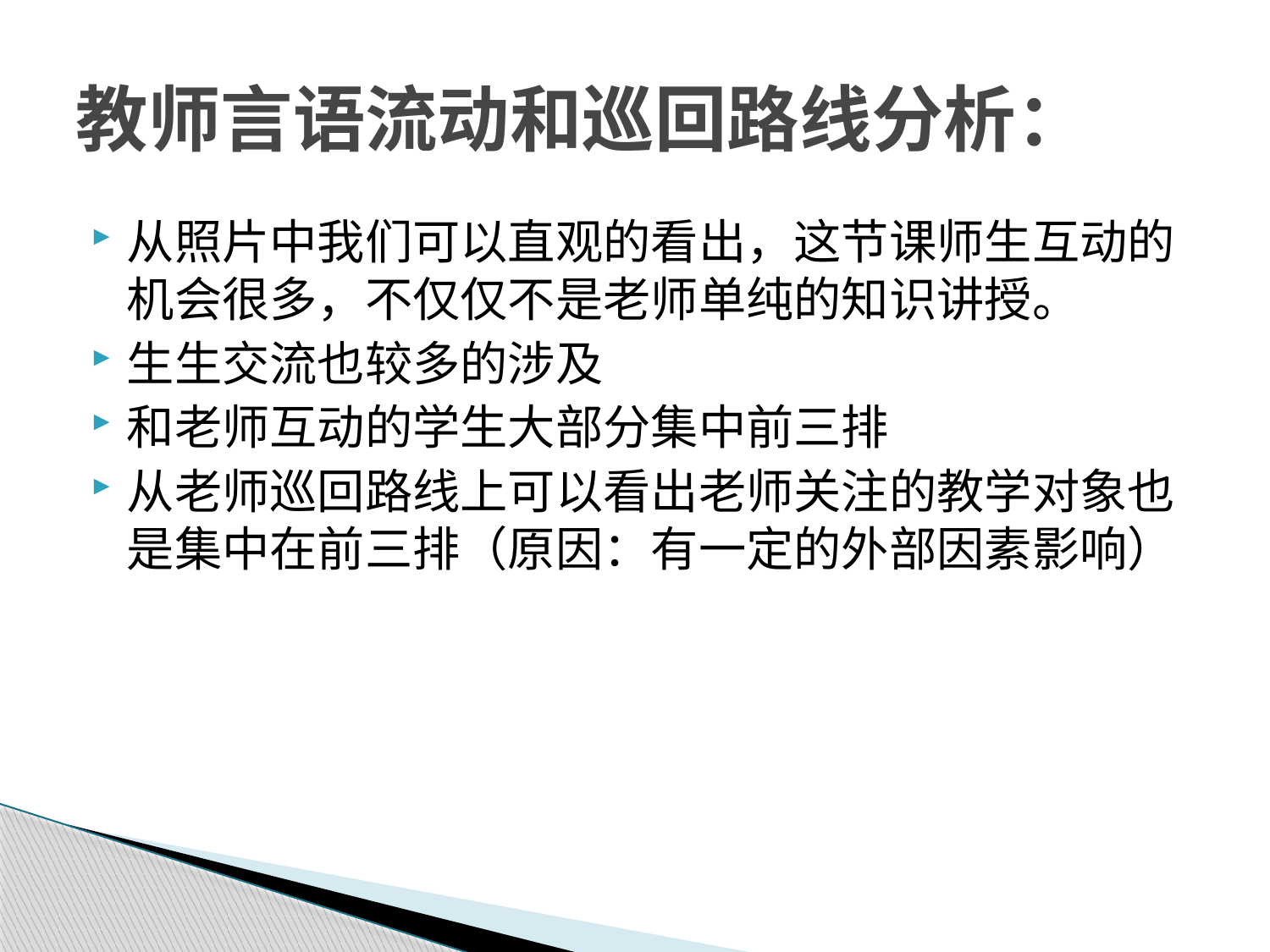

# 教师言语流动和巡回路线分析：
从照片中我们可以直观的看出，这节课师生互动的机会很多，不仅仅不是老师单纯的知识讲授。
生生交流也较多的涉及
和老师互动的学生大部分集中前三排
从老师巡回路线上可以看出老师关注的教学对象也是集中在前三排（原因：有一定的外部因素影响）